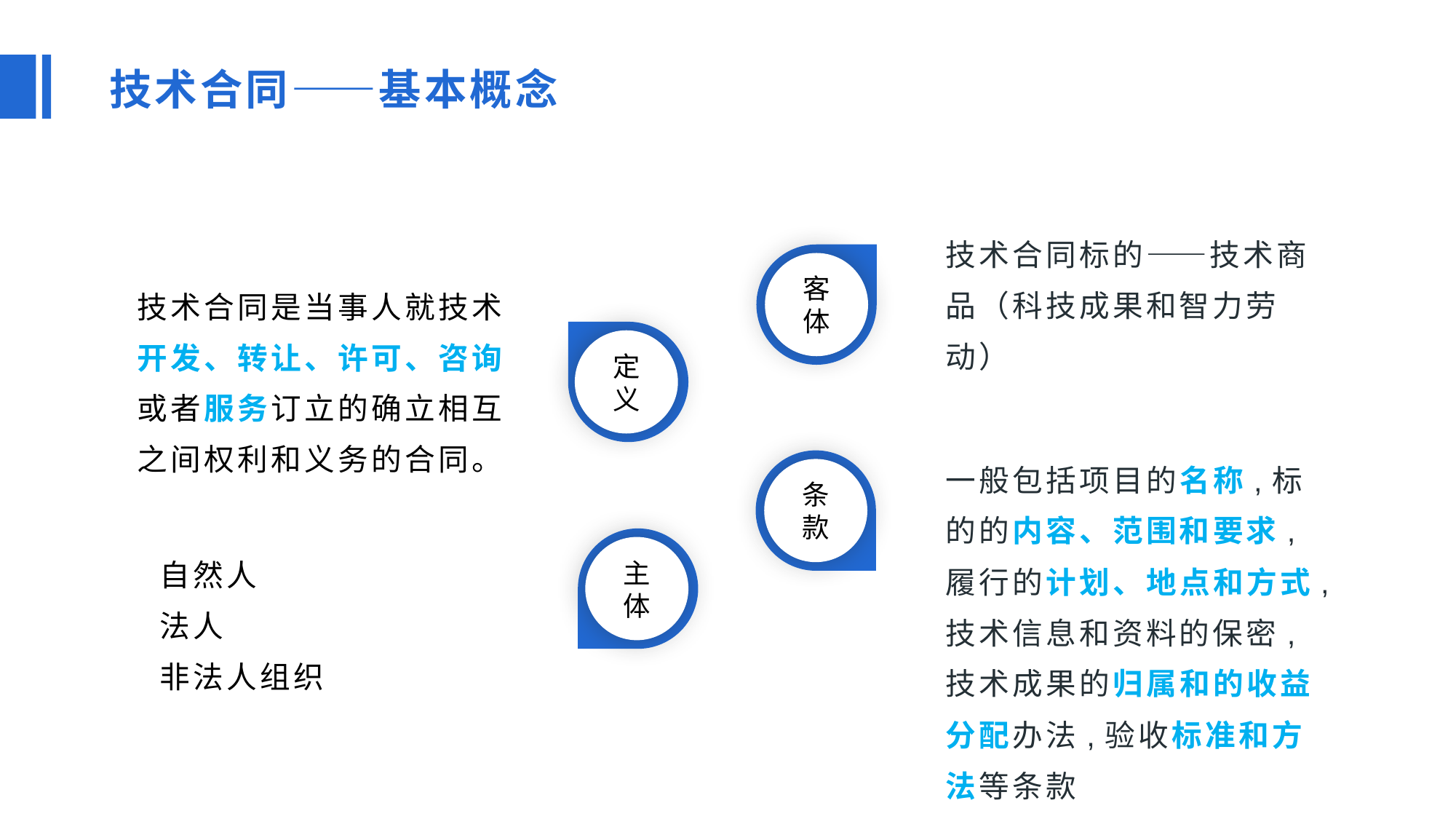

技术合同——基本概念
技术合同标的——技术商品（科技成果和智力劳动）

客体
技术合同是当事人就技术开发、转让、许可、咨询或者服务订立的确立相互之间权利和义务的合同。

定义
一般包括项目的名称,标的的内容、范围和要求,履行的计划、地点和方式,技术信息和资料的保密,技术成果的归属和的收益分配办法,验收标准和方法等条款

条款

主体
自然人
法人
非法人组织